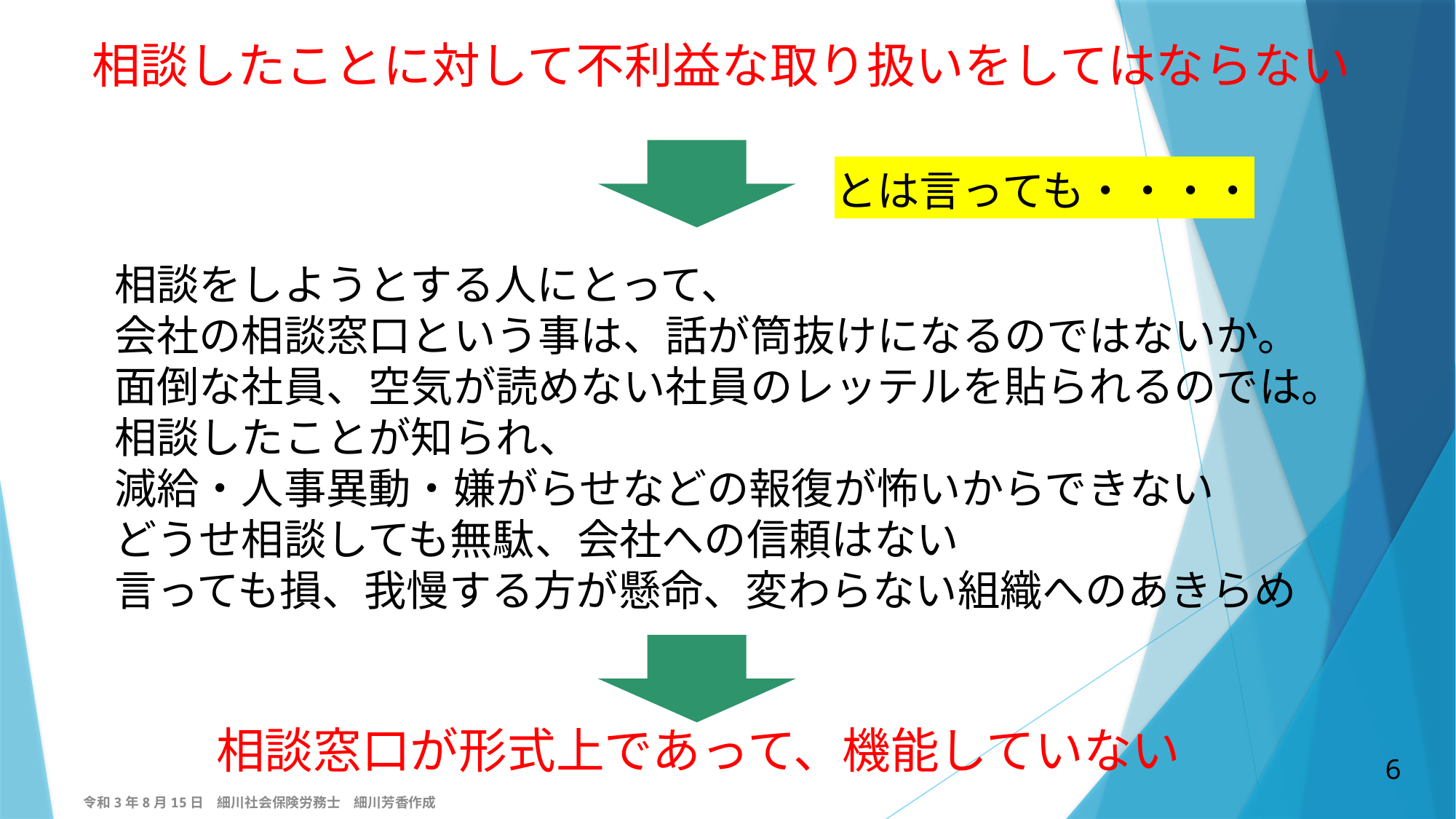

# 相談したことに対して不利益な取り扱いをしてはならない

とは言っても・・・・
相談をしようとする人にとって、
会社の相談窓口という事は、話が筒抜けになるのではないか。
面倒な社員、空気が読めない社員のレッテルを貼られるのでは。
相談したことが知られ、
減給・人事異動・嫌がらせなどの報復が怖いからできない
どうせ相談しても無駄、会社への信頼はない
言っても損、我慢する方が懸命、変わらない組織へのあきらめ

相談窓口が形式上であって、機能していない
6
令和3年8月15日　細川社会保険労務士　細川芳香作成